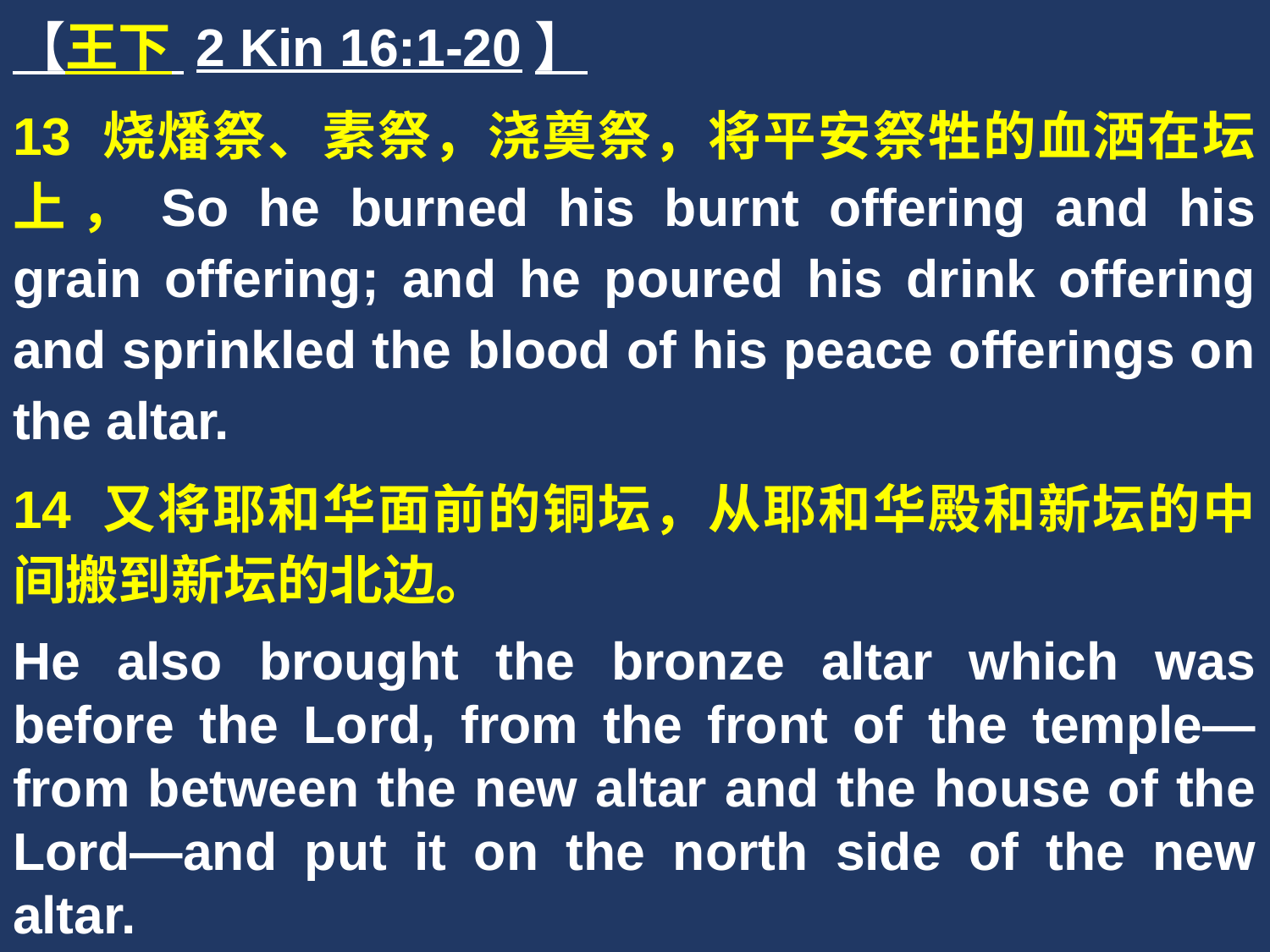

【王下 2 Kin 16:1-20】
13 烧燔祭、素祭，浇奠祭，将平安祭牲的血洒在坛上，So he burned his burnt offering and his grain offering; and he poured his drink offering and sprinkled the blood of his peace offerings on the altar.
14 又将耶和华面前的铜坛，从耶和华殿和新坛的中间搬到新坛的北边。
He also brought the bronze altar which was before the Lord, from the front of the temple—from between the new altar and the house of the Lord—and put it on the north side of the new altar.